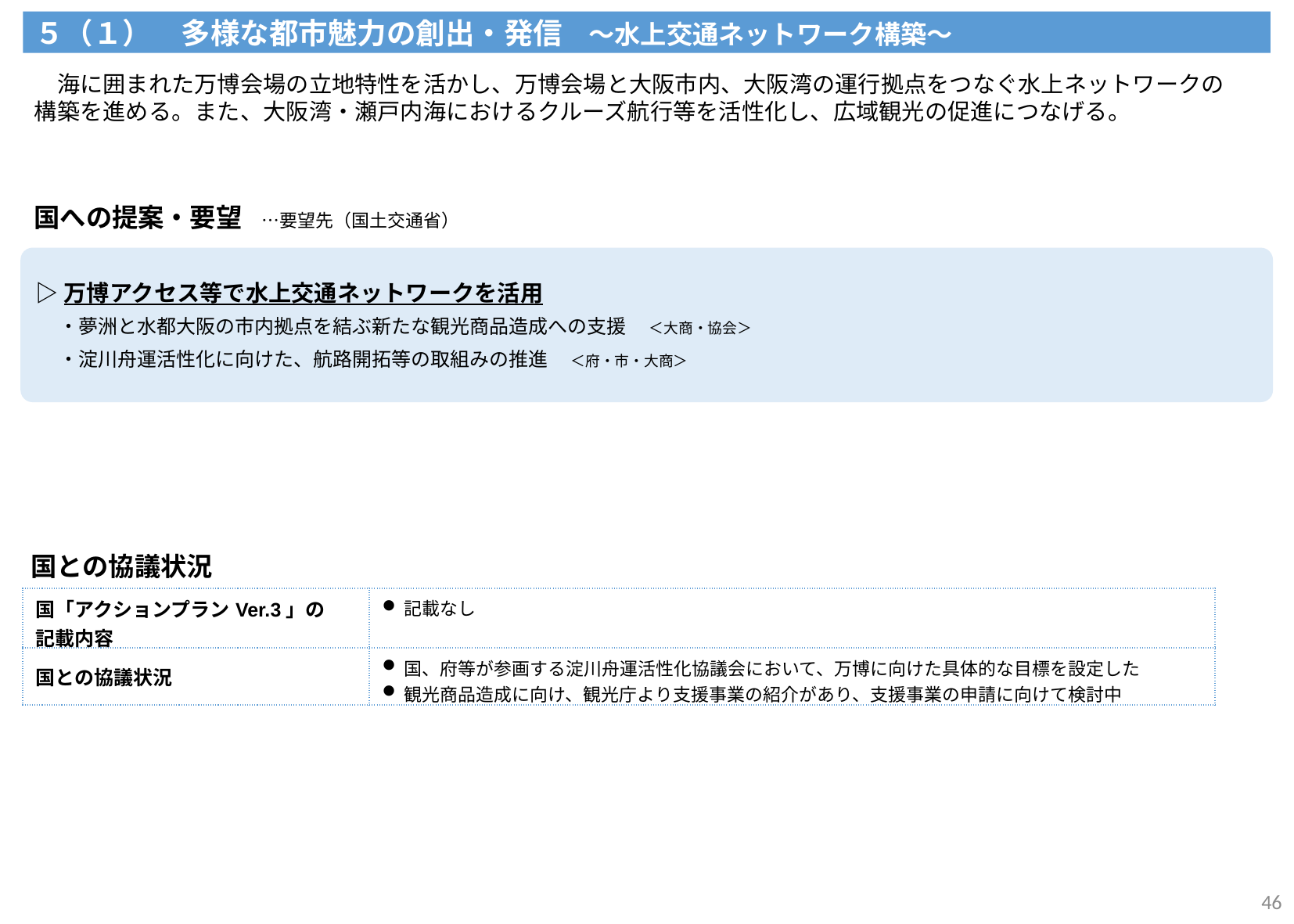

５（１）　多様な都市魅力の創出・発信　～水上交通ネットワーク構築～
　海に囲まれた万博会場の立地特性を活かし、万博会場と大阪市内、大阪湾の運行拠点をつなぐ水上ネットワークの構築を進める。また、大阪湾・瀬戸内海におけるクルーズ航行等を活性化し、広域観光の促進につなげる。
国への提案・要望　…要望先（国土交通省）
▷万博アクセス等で水上交通ネットワークを活用
・夢洲と水都大阪の市内拠点を結ぶ新たな観光商品造成への支援　＜大商・協会＞
・淀川舟運活性化に向けた、航路開拓等の取組みの推進　＜府・市・大商＞
国との協議状況
| 国「アクションプランVer.3」の 記載内容 | 記載なし |
| --- | --- |
| 国との協議状況 | 国、府等が参画する淀川舟運活性化協議会において、万博に向けた具体的な目標を設定した 観光商品造成に向け、観光庁より支援事業の紹介があり、支援事業の申請に向けて検討中 |

46